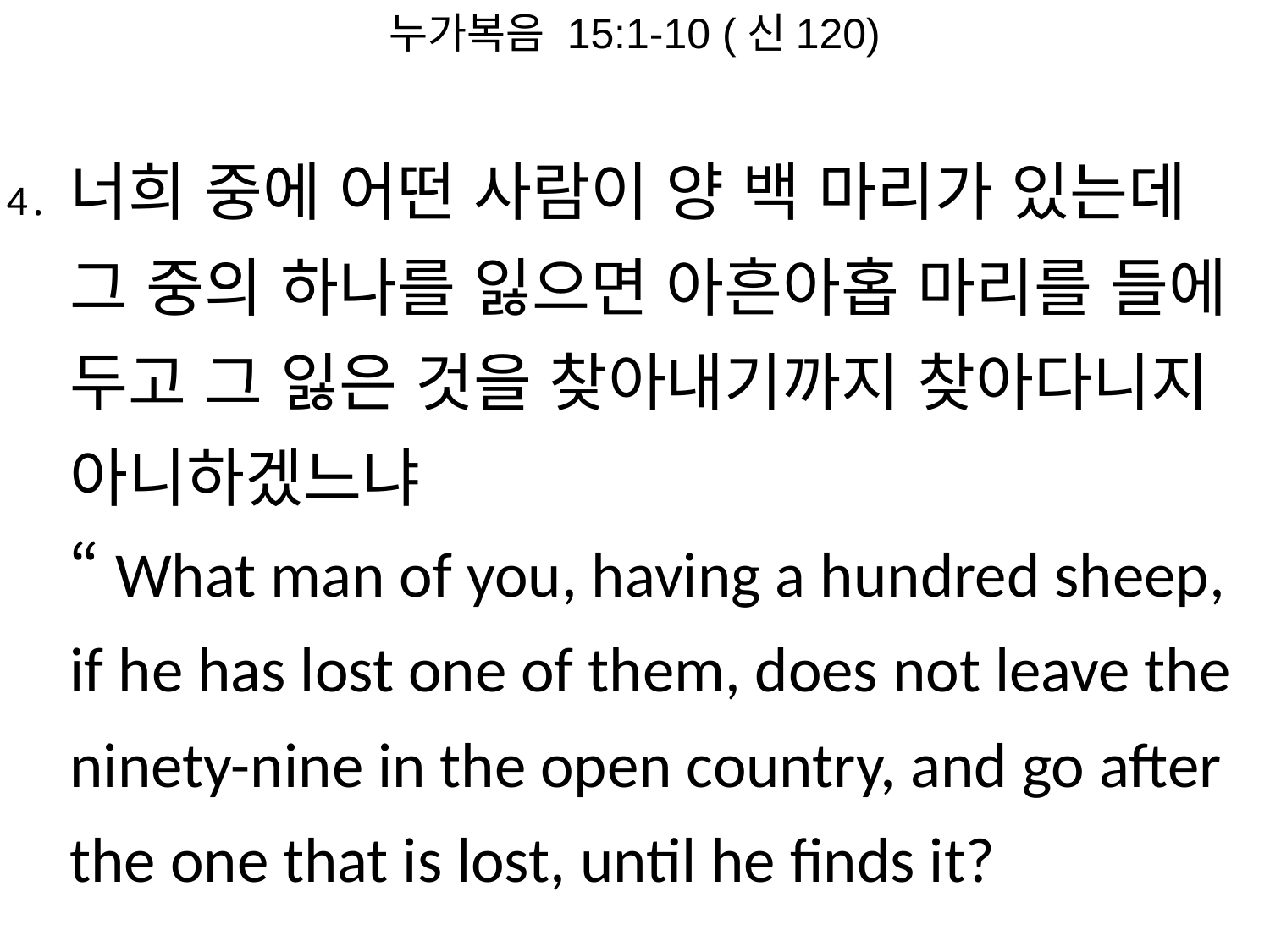

누가복음 15:1-10 (신120)
#
4․	너희 중에 어떤 사람이 양 백 마리가 있는데 그 중의 하나를 잃으면 아흔아홉 마리를 들에 두고 그 잃은 것을 찾아내기까지 찾아다니지 아니하겠느냐
“What man of you, having a hundred sheep, if he has lost one of them, does not leave the ninety-nine in the open country, and go after the one that is lost, until he finds it?